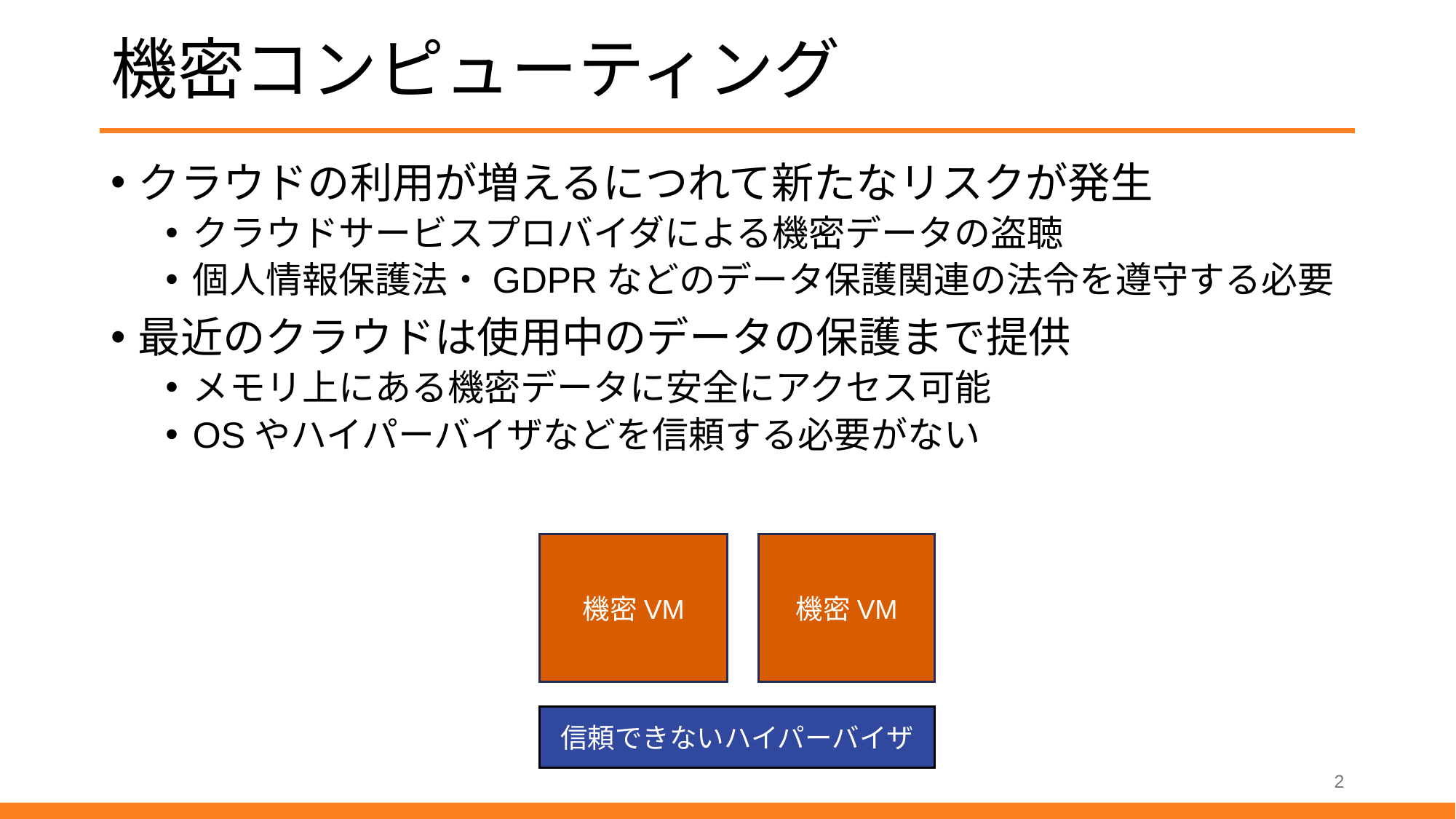

# 機密コンピューティング
クラウドの利用が増えるにつれて新たなリスクが発生
クラウドサービスプロバイダによる機密データの盗聴
個人情報保護法・GDPRなどのデータ保護関連の法令を遵守する必要
最近のクラウドは使用中のデータの保護まで提供
メモリ上にある機密データに安全にアクセス可能
OSやハイパーバイザなどを信頼する必要がない
機密VM
機密VM
信頼できないハイパーバイザ
2